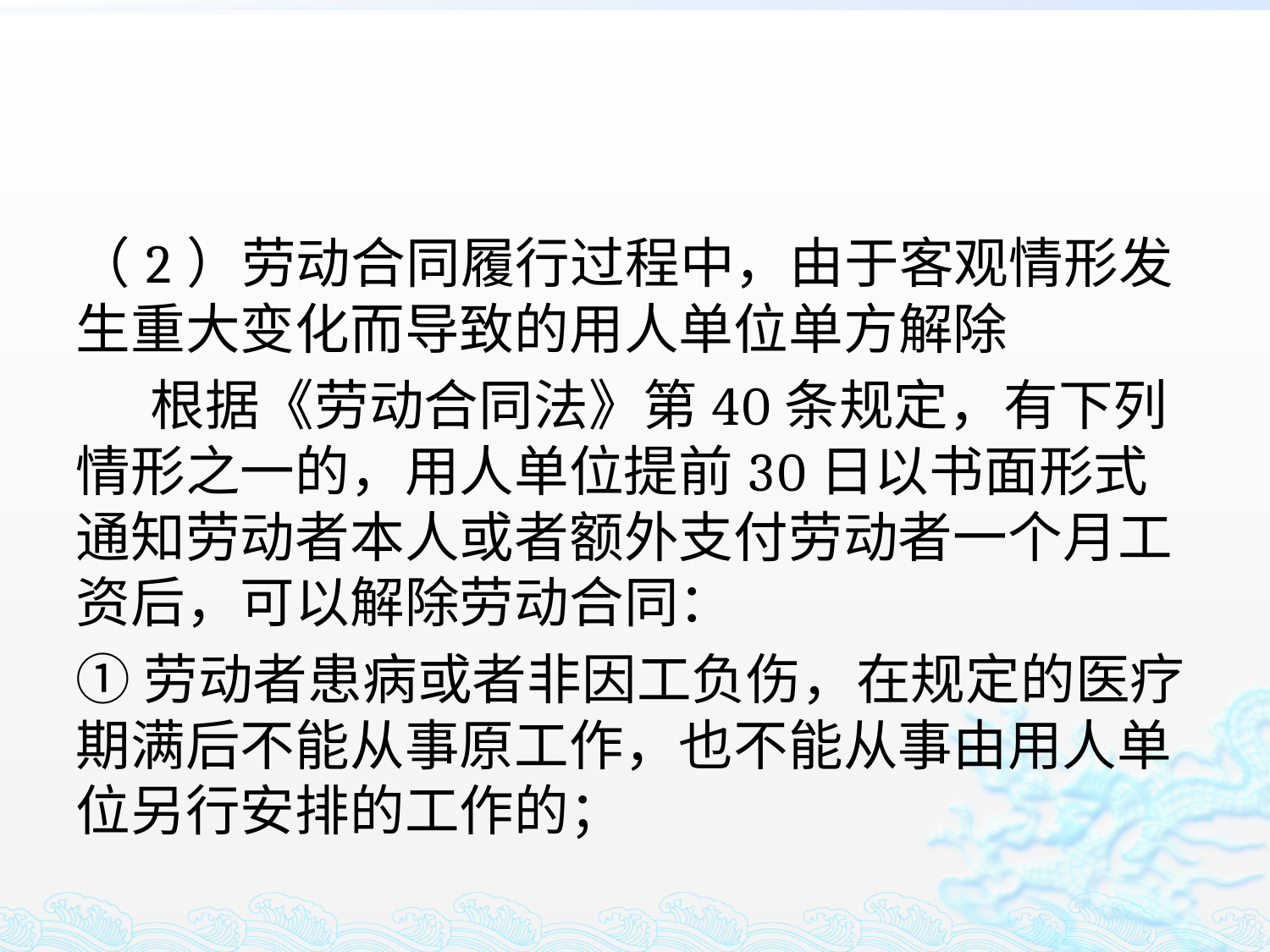

#
（2）劳动合同履行过程中，由于客观情形发生重大变化而导致的用人单位单方解除
     根据《劳动合同法》第40条规定，有下列情形之一的，用人单位提前30日以书面形式通知劳动者本人或者额外支付劳动者一个月工资后，可以解除劳动合同：
①劳动者患病或者非因工负伤，在规定的医疗期满后不能从事原工作，也不能从事由用人单位另行安排的工作的；